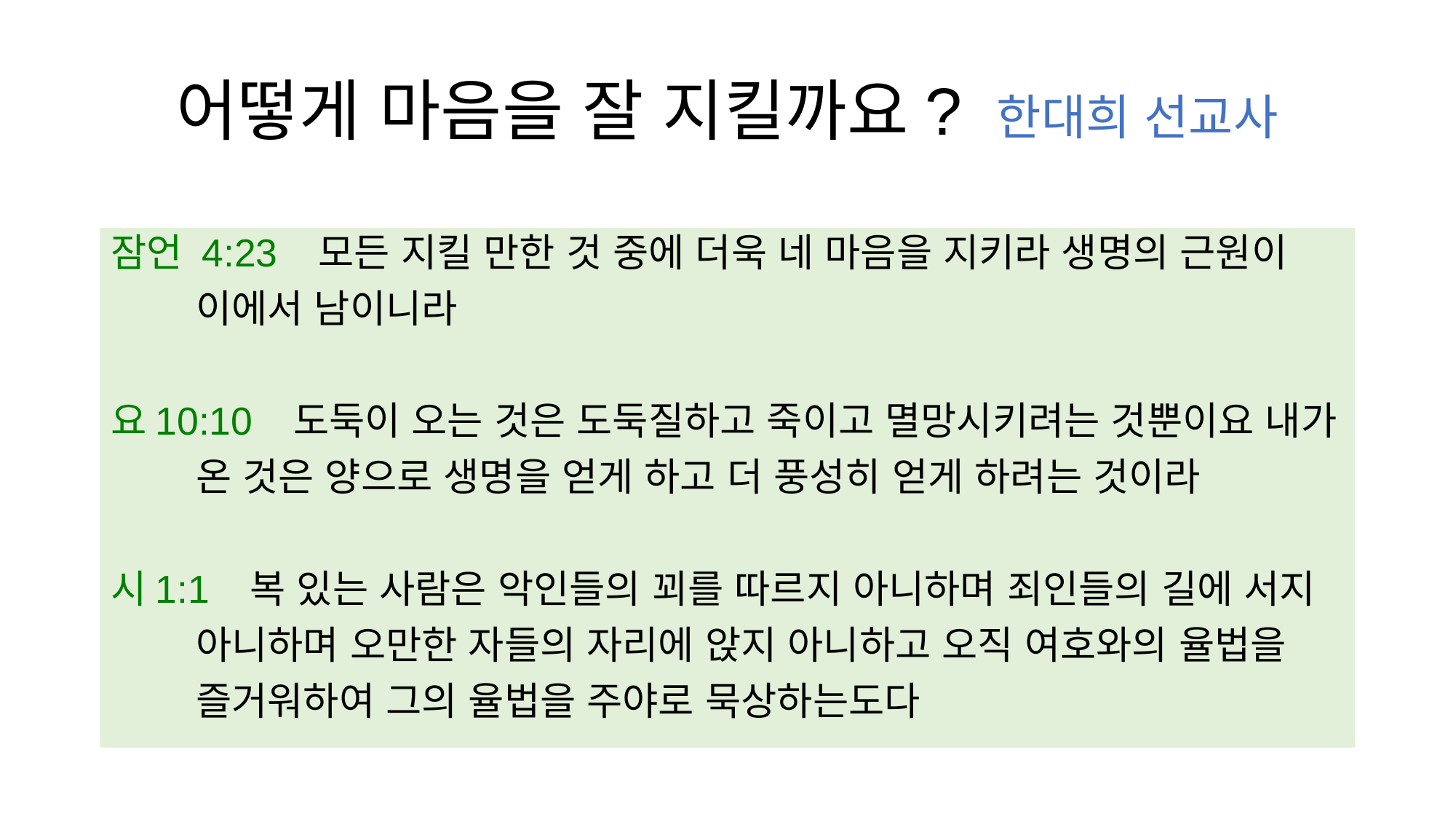

# 어떻게 마음을 잘 지킬까요? 한대희 선교사
잠언 4:23   모든 지킬 만한 것 중에 더욱 네 마음을 지키라 생명의 근원이
       이에서 남이니라

요10:10   도둑이 오는 것은 도둑질하고 죽이고 멸망시키려는 것뿐이요 내가
       온 것은 양으로 생명을 얻게 하고 더 풍성히 얻게 하려는 것이라

시1:1   복 있는 사람은 악인들의 꾀를 따르지 아니하며 죄인들의 길에 서지
       아니하며 오만한 자들의 자리에 앉지 아니하고 오직 여호와의 율법을
       즐거워하여 그의 율법을 주야로 묵상하는도다